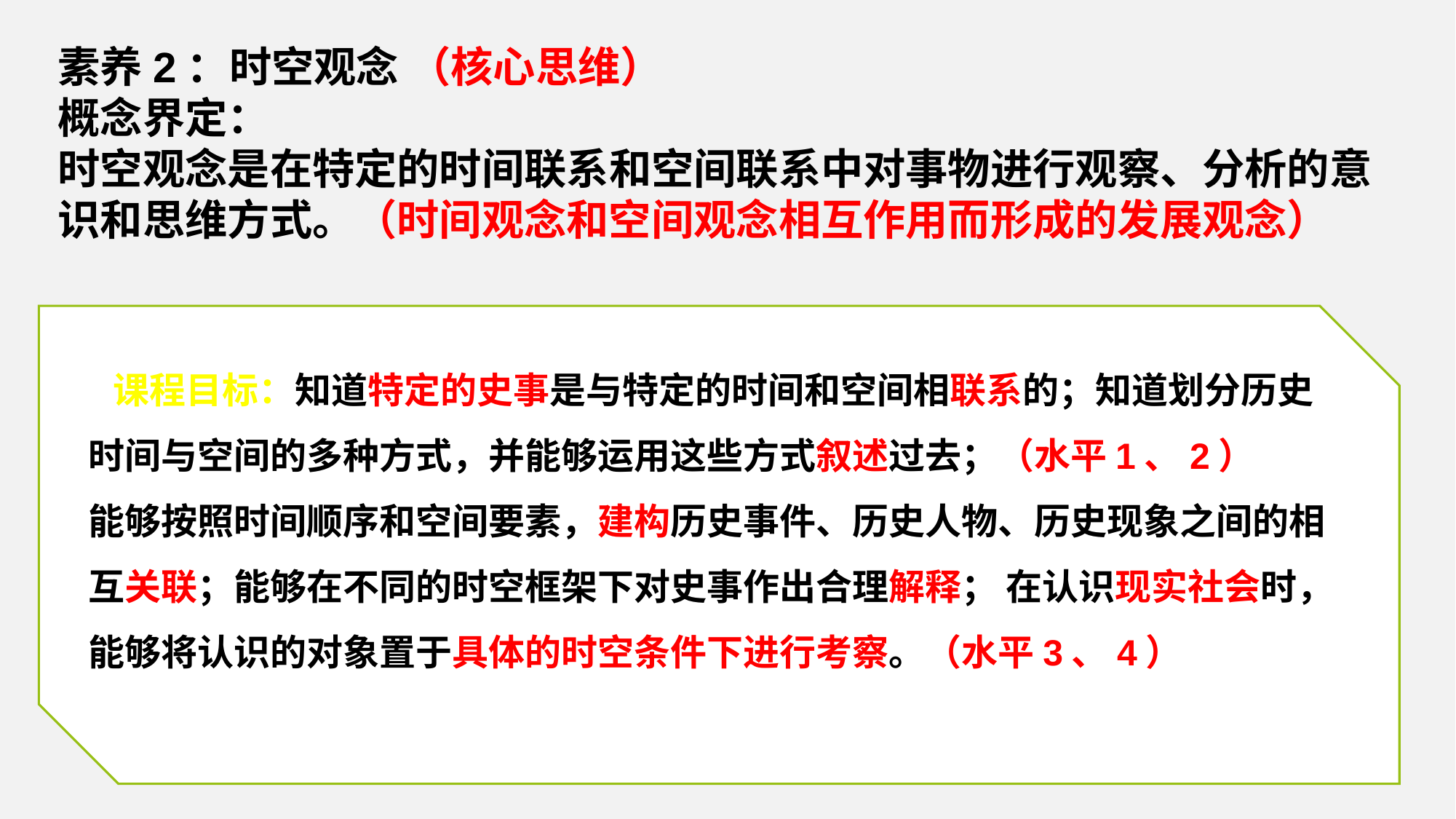

素养2：时空观念 （核心思维）
概念界定：
时空观念是在特定的时间联系和空间联系中对事物进行观察、分析的意识和思维方式。（时间观念和空间观念相互作用而形成的发展观念）

  课程目标：知道特定的史事是与特定的时间和空间相联系的；知道划分历史时间与空间的多种方式，并能够运用这些方式叙述过去；（水平1、2）
能够按照时间顺序和空间要素，建构历史事件、历史人物、历史现象之间的相互关联；能够在不同的时空框架下对史事作出合理解释； 在认识现实社会时，能够将认识的对象置于具体的时空条件下进行考察。（水平3、4）